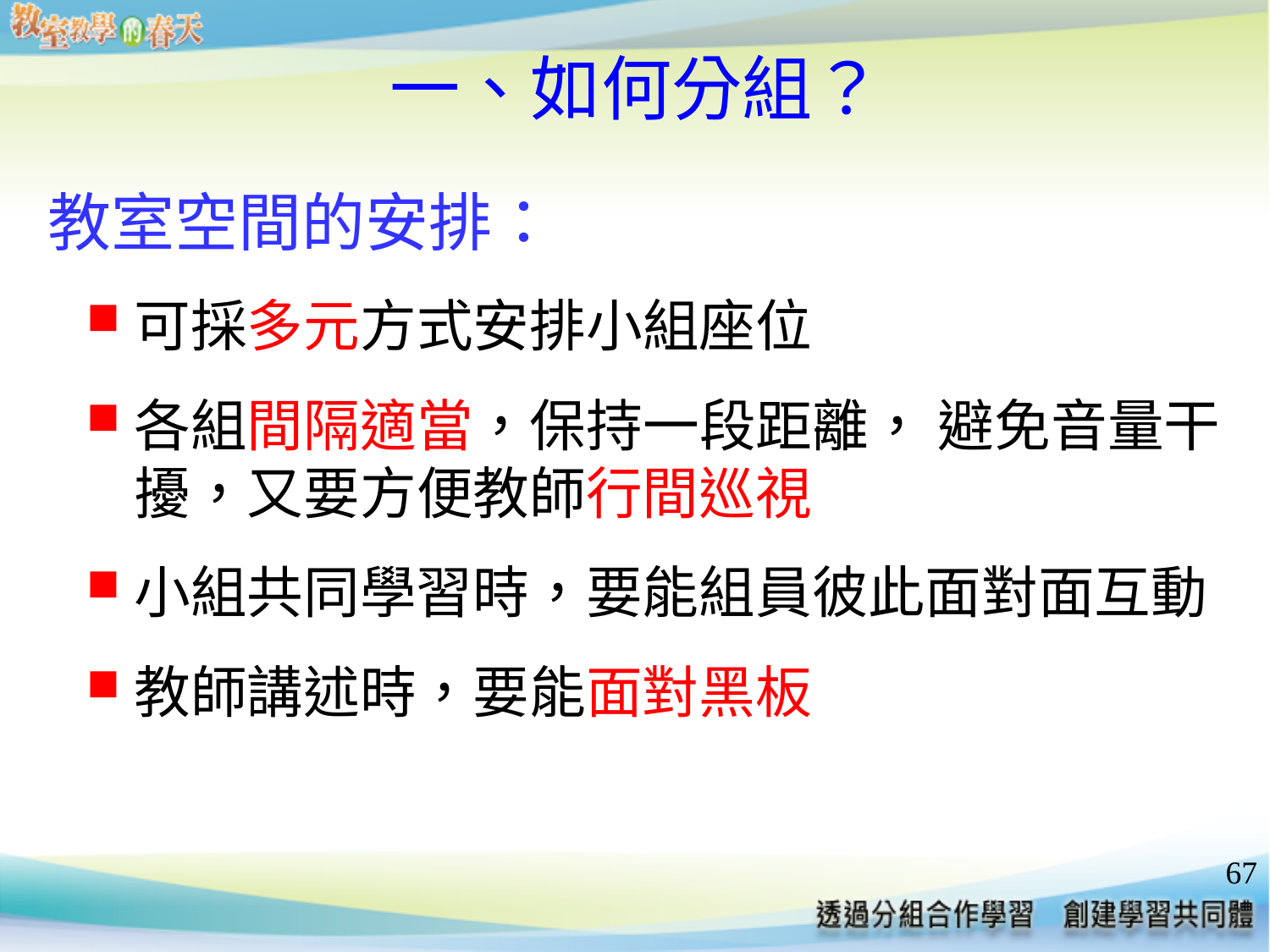

# 一、如何分組？
教室空間的安排：
可採多元方式安排小組座位
各組間隔適當，保持一段距離， 避免音量干擾，又要方便教師行間巡視
小組共同學習時，要能組員彼此面對面互動
教師講述時，要能面對黑板
67